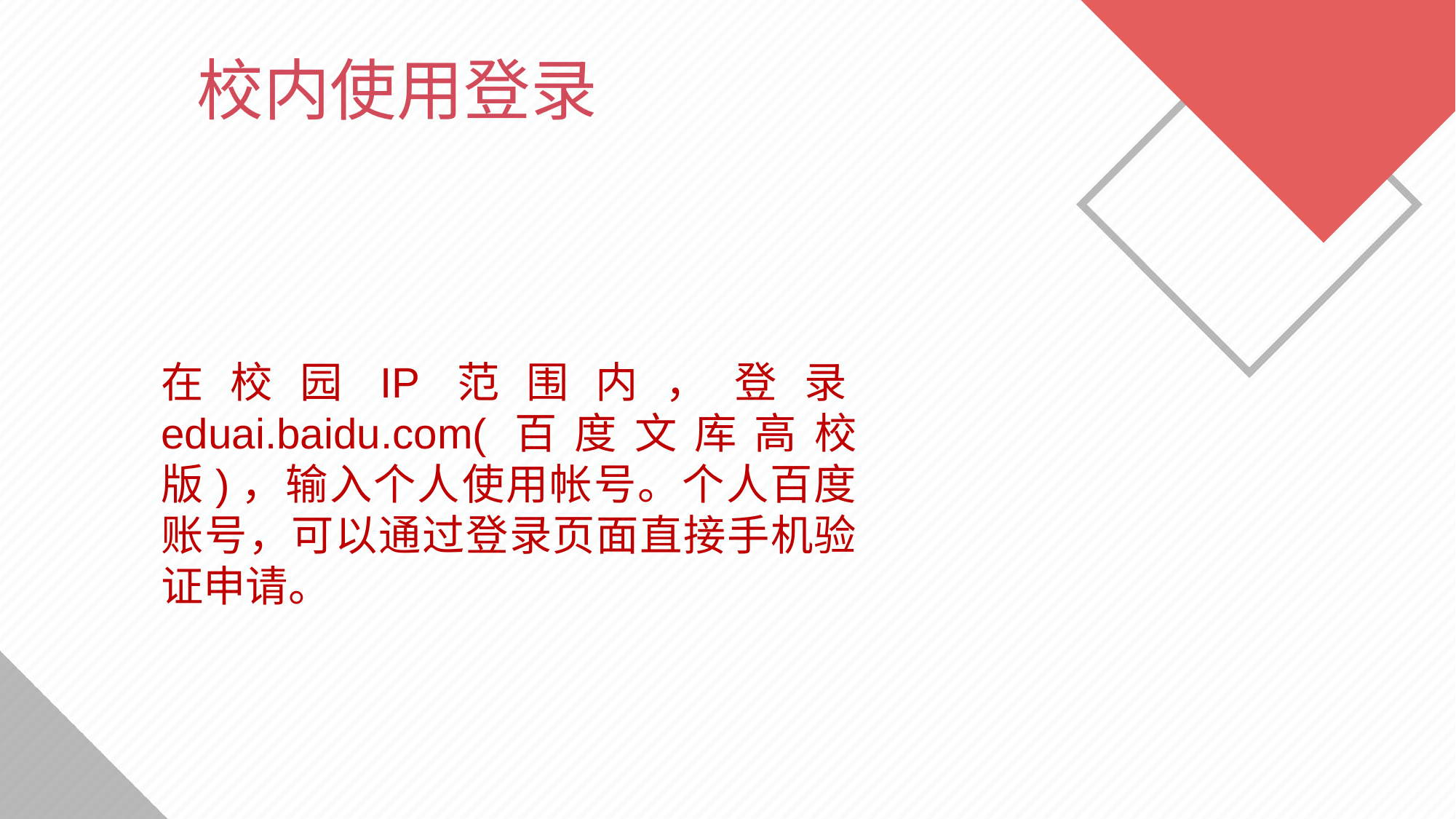

校内使用登录
在校园IP范围内，登录eduai.baidu.com(百度文库高校版)，输入个人使用帐号。个人百度账号，可以通过登录页面直接手机验证申请。